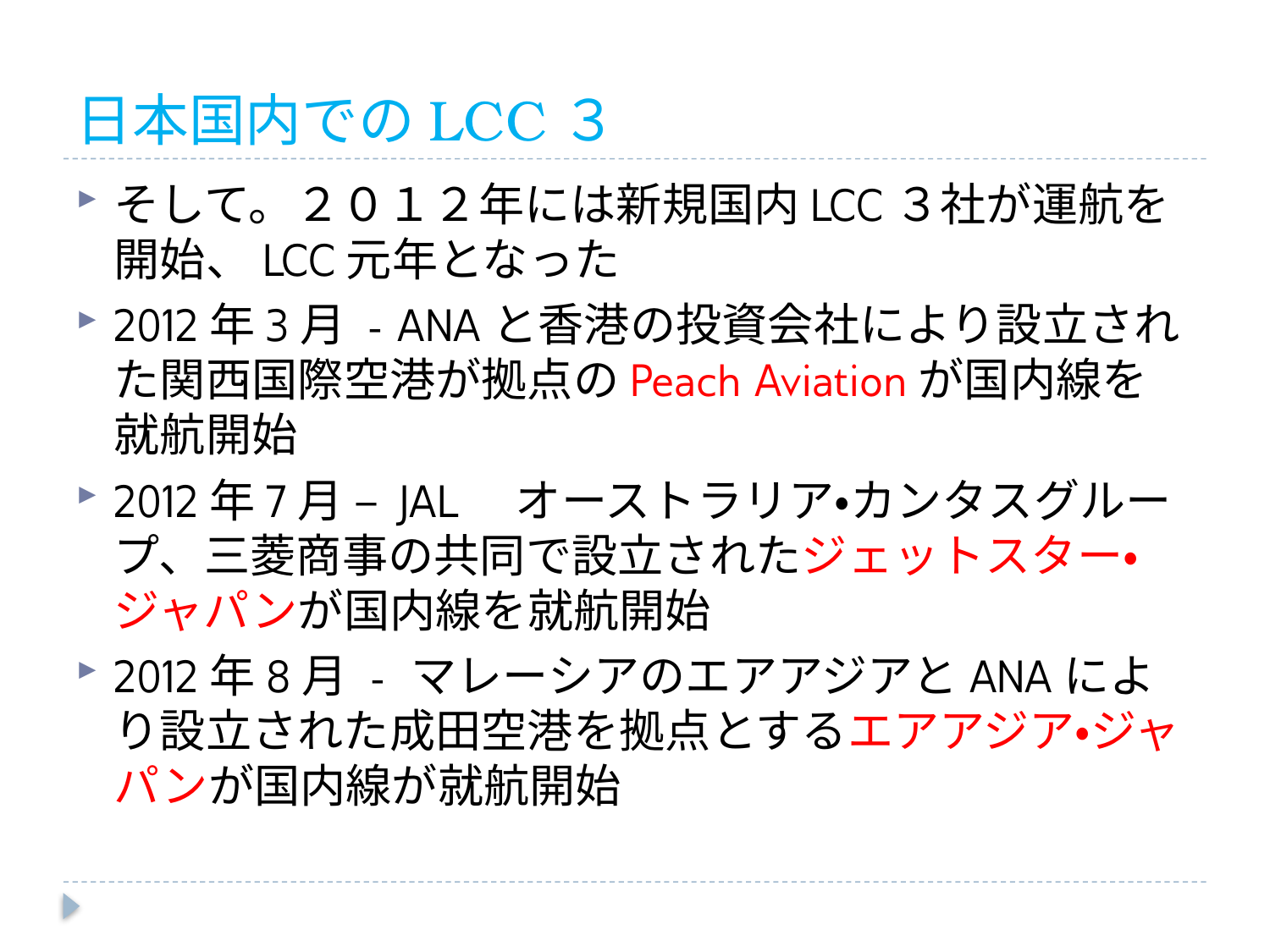

# 日本国内でのLCC３
そして。２０１２年には新規国内LCC３社が運航を開始、LCC元年となった
2012年3月 - ANAと香港の投資会社により設立された関西国際空港が拠点のPeach Aviationが国内線を就航開始
2012年7月 – JAL　オーストラリア・カンタスグループ、三菱商事の共同で設立されたジェットスター・ジャパンが国内線を就航開始
2012年8月 - マレーシアのエアアジアとANAにより設立された成田空港を拠点とするエアアジア・ジャパンが国内線が就航開始